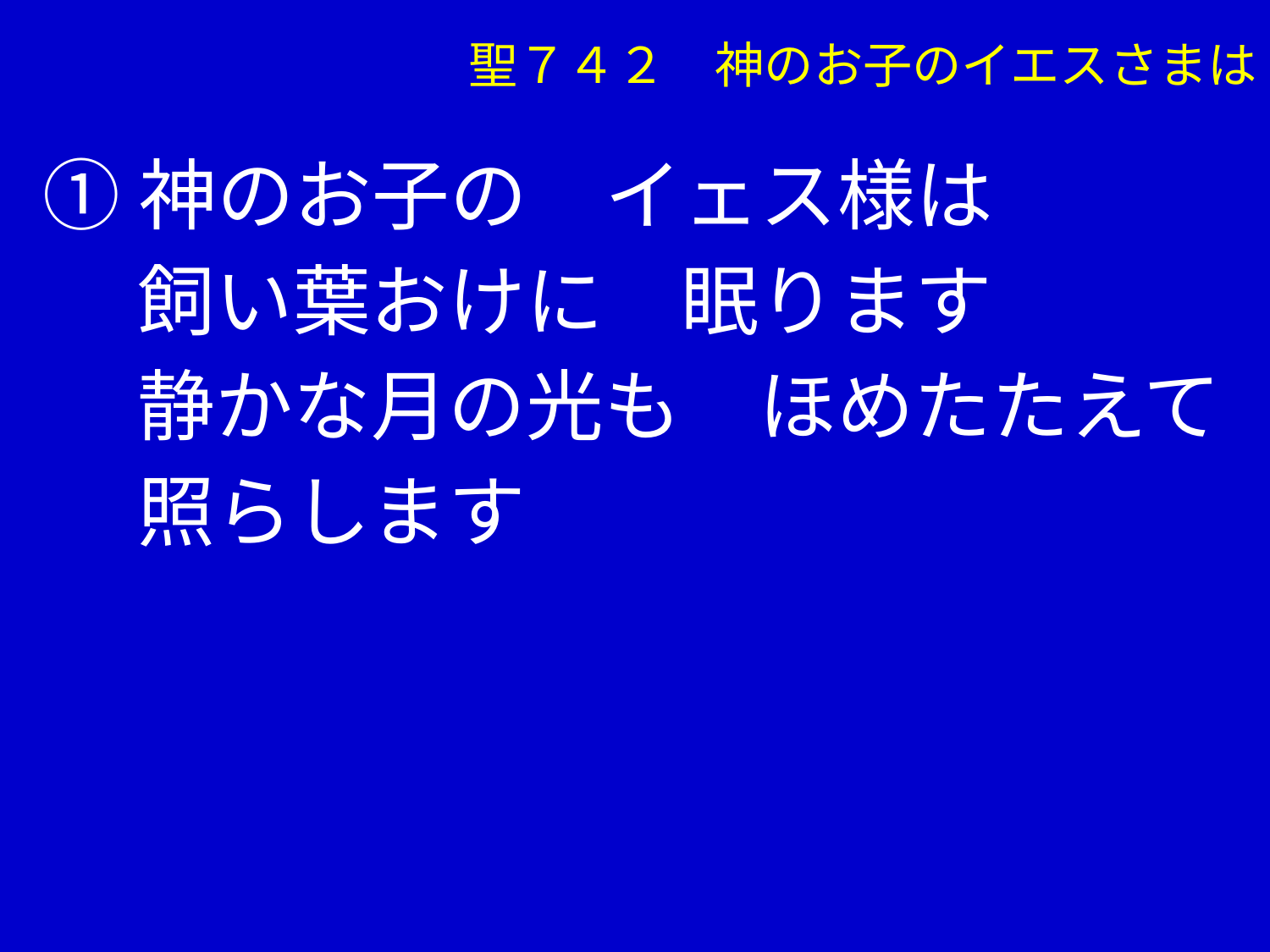

聖７４２　神のお子のイエスさまは
①神のお子の　イェス様は
　 飼い葉おけに　眠ります
　 静かな月の光も　ほめたたえて
　 照らします